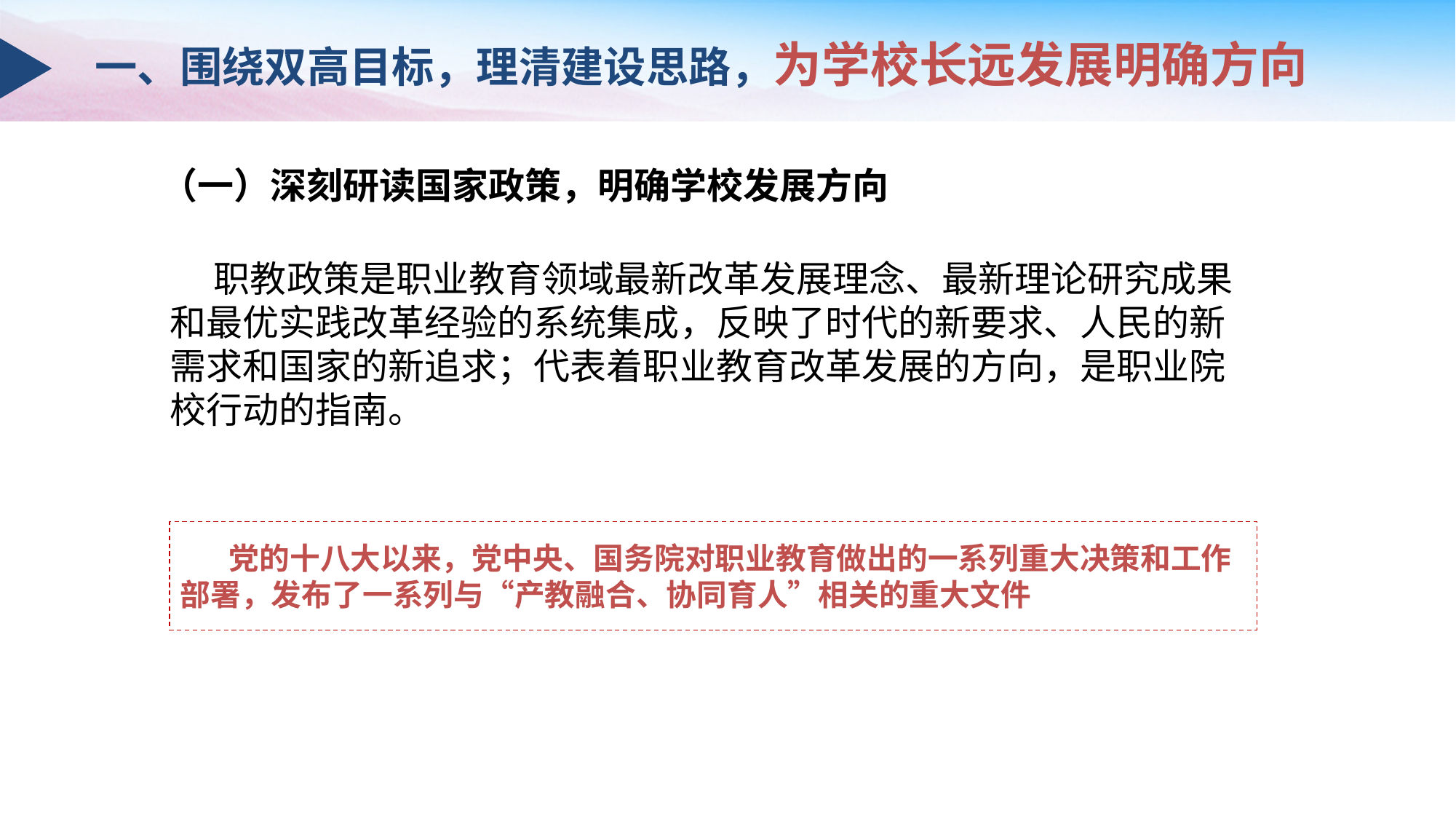

一、围绕双高目标，理清建设思路，为学校长远发展明确方向

（一）深刻研读国家政策，明确学校发展方向
     职教政策是职业教育领域最新改革发展理念、最新理论研究成果和最优实践改革经验的系统集成，反映了时代的新要求、人民的新需求和国家的新追求；代表着职业教育改革发展的方向，是职业院校行动的指南。

      党的十八大以来，党中央、国务院对职业教育做出的一系列重大决策和工作部署，发布了一系列与“产教融合、协同育人”相关的重大文件